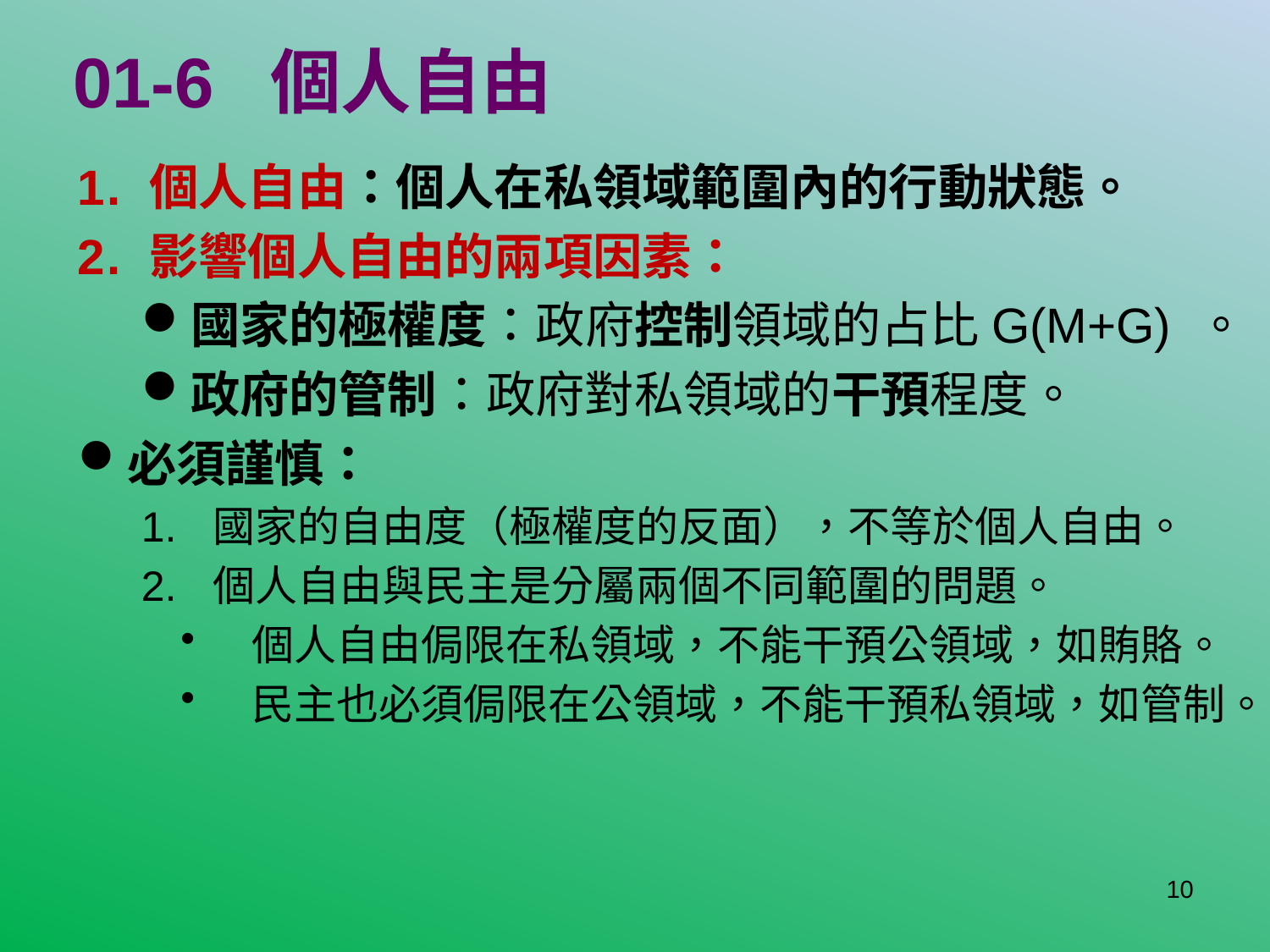

# 01-6  個人自由
個人自由：個人在私領域範圍內的行動狀態。
影響個人自由的兩項因素：
國家的極權度：政府控制領域的占比G(M+G) 。
政府的管制：政府對私領域的干預程度。
必須謹慎：
國家的自由度（極權度的反面），不等於個人自由。
個人自由與民主是分屬兩個不同範圍的問題。
個人自由侷限在私領域，不能干預公領域，如賄賂。
民主也必須侷限在公領域，不能干預私領域，如管制。
10